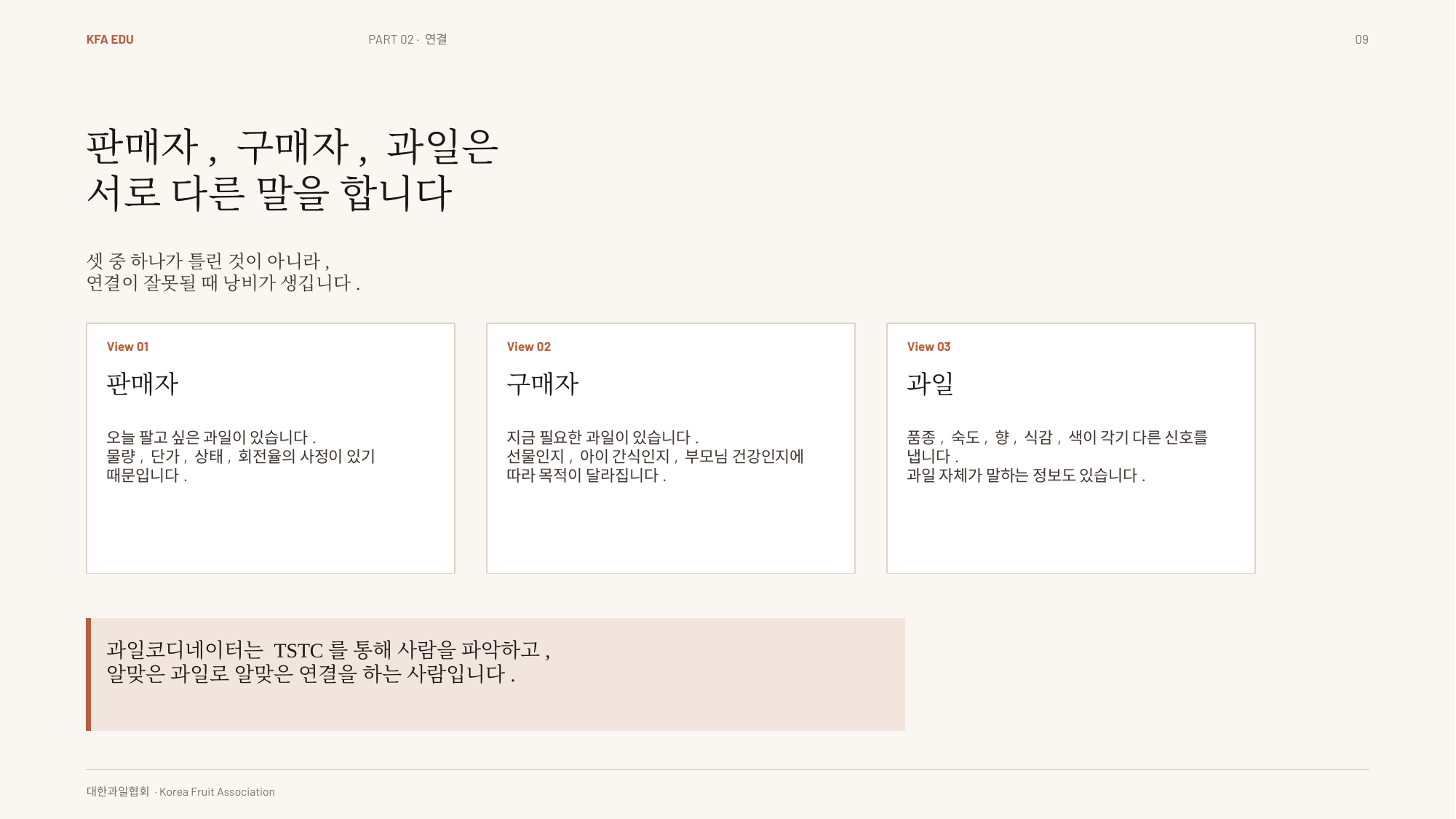

KFA EDU
PART 02 · 연결
09
판매자, 구매자, 과일은
서로 다른 말을 합니다
셋 중 하나가 틀린 것이 아니라,
연결이 잘못될 때 낭비가 생깁니다.

View 01
View 02
View 03
판매자
구매자
과일
오늘 팔고 싶은 과일이 있습니다.
물량, 단가, 상태, 회전율의 사정이 있기 때문입니다.
지금 필요한 과일이 있습니다.
선물인지, 아이 간식인지, 부모님 건강인지에 따라 목적이 달라집니다.
품종, 숙도, 향, 식감, 색이 각기 다른 신호를 냅니다.
과일 자체가 말하는 정보도 있습니다.

과일코디네이터는 TSTC를 통해 사람을 파악하고,
알맞은 과일로 알맞은 연결을 하는 사람입니다.

대한과일협회 · Korea Fruit Association